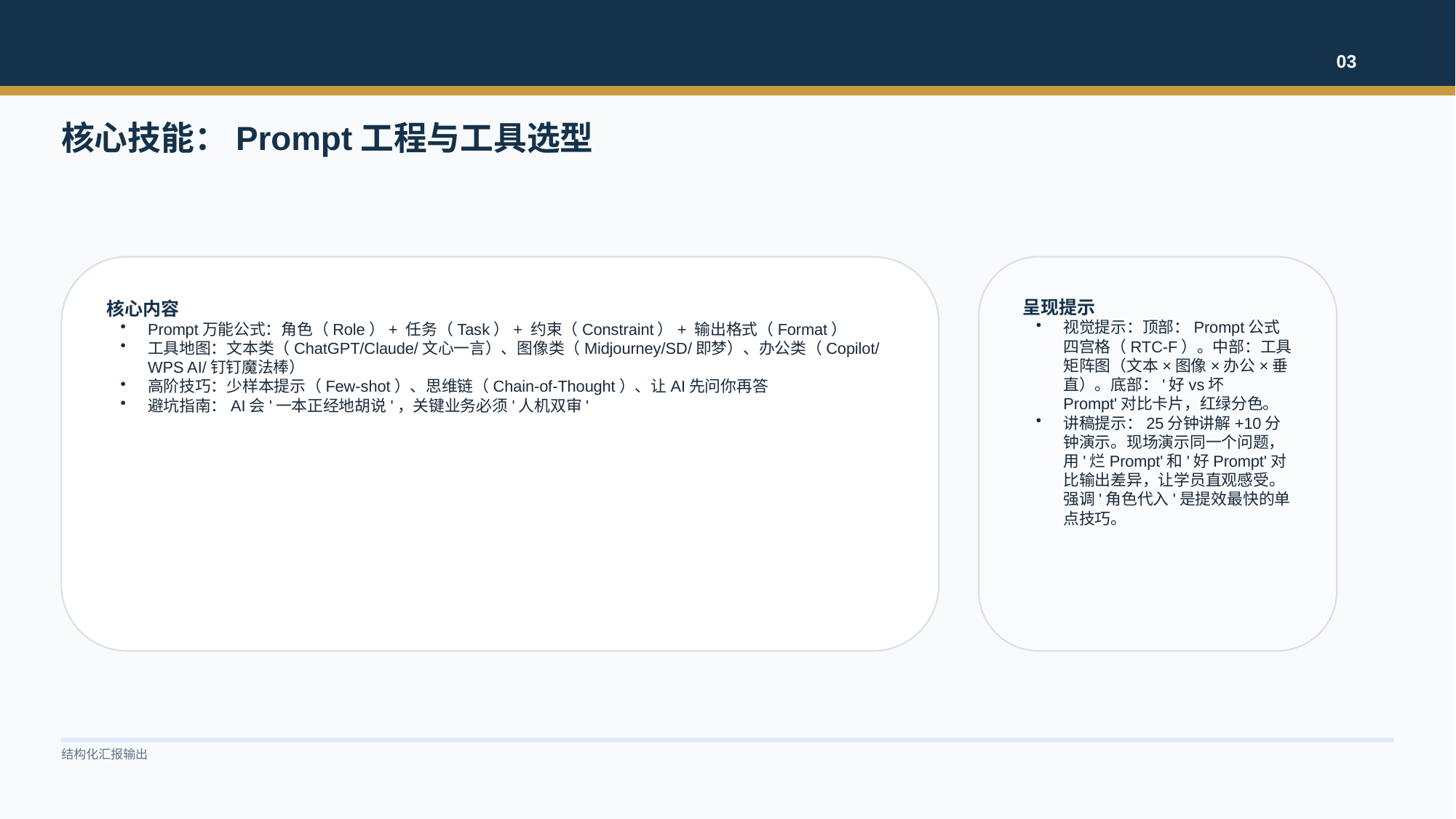

03

核心技能：Prompt工程与工具选型
核心内容
Prompt万能公式：角色（Role）+ 任务（Task）+ 约束（Constraint）+ 输出格式（Format）
工具地图：文本类（ChatGPT/Claude/文心一言）、图像类（Midjourney/SD/即梦）、办公类（Copilot/WPS AI/钉钉魔法棒）
高阶技巧：少样本提示（Few-shot）、思维链（Chain-of-Thought）、让AI先问你再答
避坑指南：AI会'一本正经地胡说'，关键业务必须'人机双审'
呈现提示
视觉提示：顶部：Prompt公式四宫格（RTC-F）。中部：工具矩阵图（文本×图像×办公×垂直）。底部：'好vs坏Prompt'对比卡片，红绿分色。
讲稿提示：25分钟讲解+10分钟演示。现场演示同一个问题，用'烂Prompt'和'好Prompt'对比输出差异，让学员直观感受。强调'角色代入'是提效最快的单点技巧。

结构化汇报输出